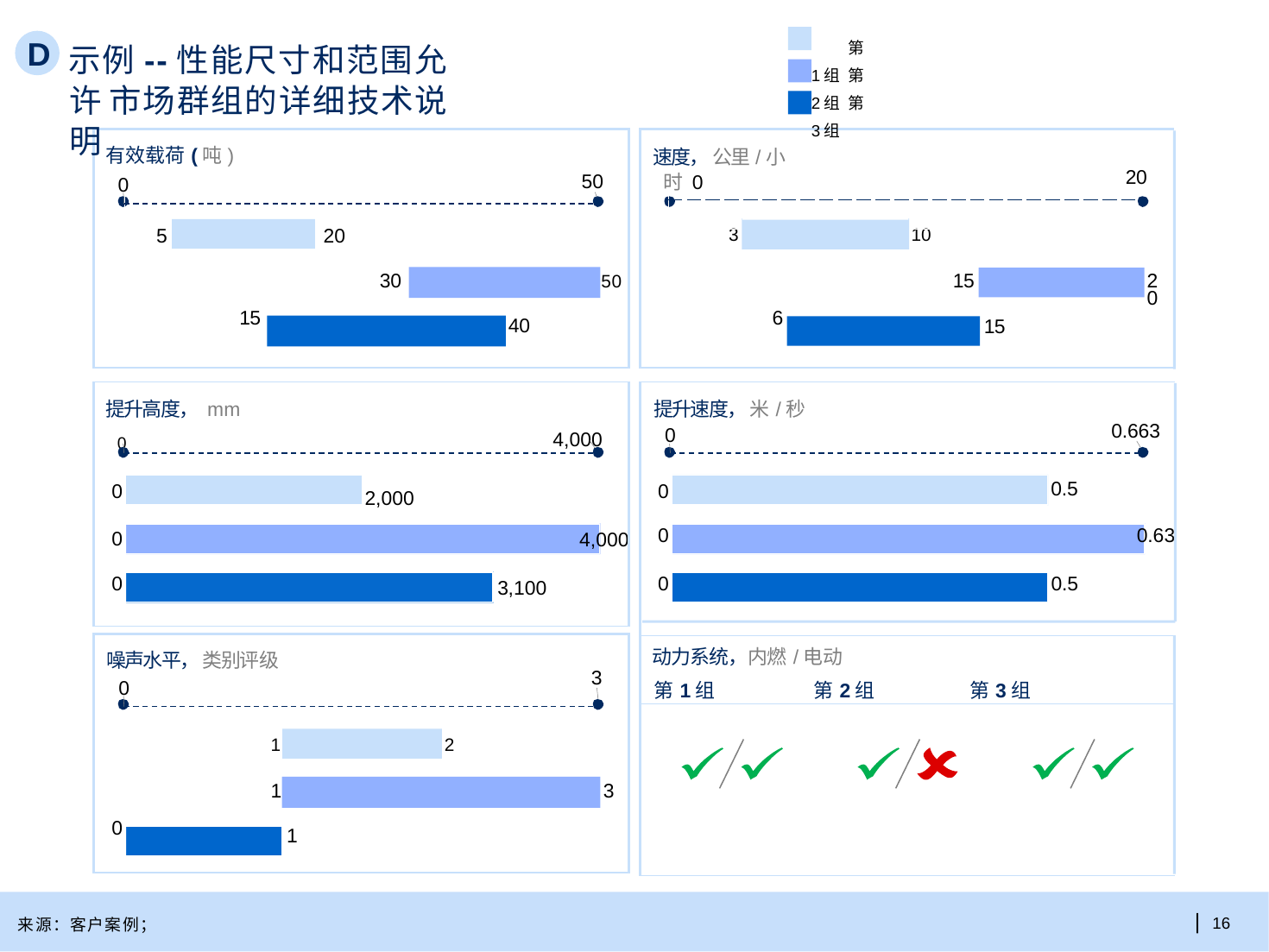

第1组 	第2组 	第3组

D

示例--性能尺寸和范围允许 市场群组的详细技术说明

| 有效载荷(吨) 0 5 20 |
| --- |
| 20 |
| --- |

速度， 公里/小时 0

50

|  |  |  |
| --- | --- | --- |
|  |  |  |
| 3 |  | 10 |

|  |
| --- |

|  | 15 | 30 40 | 50 |
| --- | --- | --- | --- |

|  | 6 | 15 15 | 20 |
| --- | --- | --- | --- |

|  |
| --- |

|  |
| --- |

|  |
| --- |

|  |
| --- |

| 提升高度， mm |  |
| --- | --- |
| 0 4,000 2,000 |  |
| 0 0 | 4,000 |
|  | 3,100 |
| 提升速度， 米/秒 0 0.5 |  |  |  |  |
| --- | --- | --- | --- | --- |
| 0 | 0.63 |  |  |  |
| 0 |  |  |  | 0.5 |
|  |  |  |  |  |
| 动力系统，内燃/电动 第1组 第2组 第3组 |  |  |  |  |
|  |  |  |  |  |

0.663

0

0

| 噪声水平， 类别评级 0 1 2 |
| --- |

3

| 0 | 1 1 | 3 |
| --- | --- | --- |

|  |
| --- |

|  16

来源：客户案例；